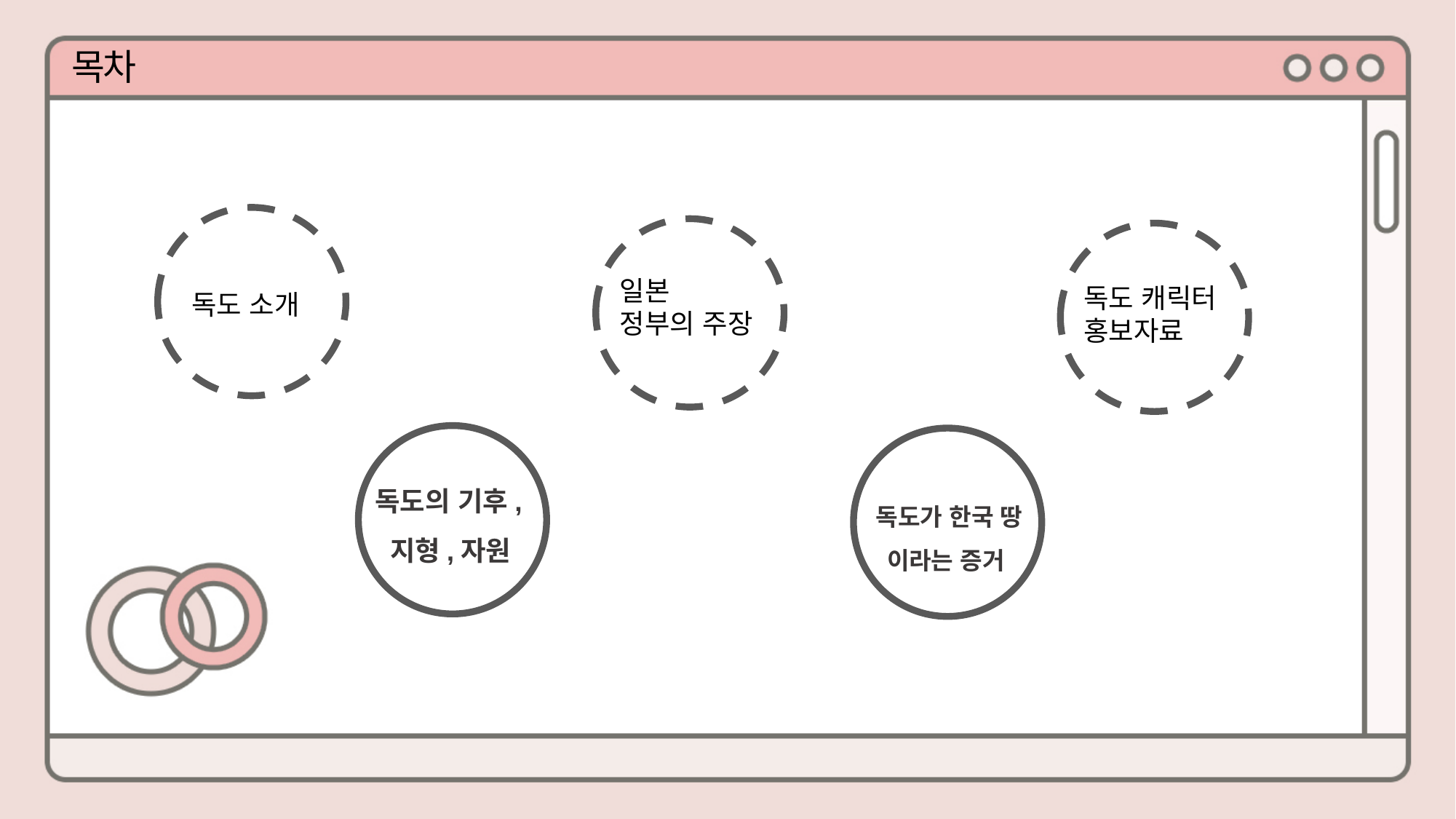

목차

일본
정부의 주장
독도 캐릭터
홍보자료
독도 소개

독도의 기후,지형,자원
독도가 한국 땅
이라는 증거